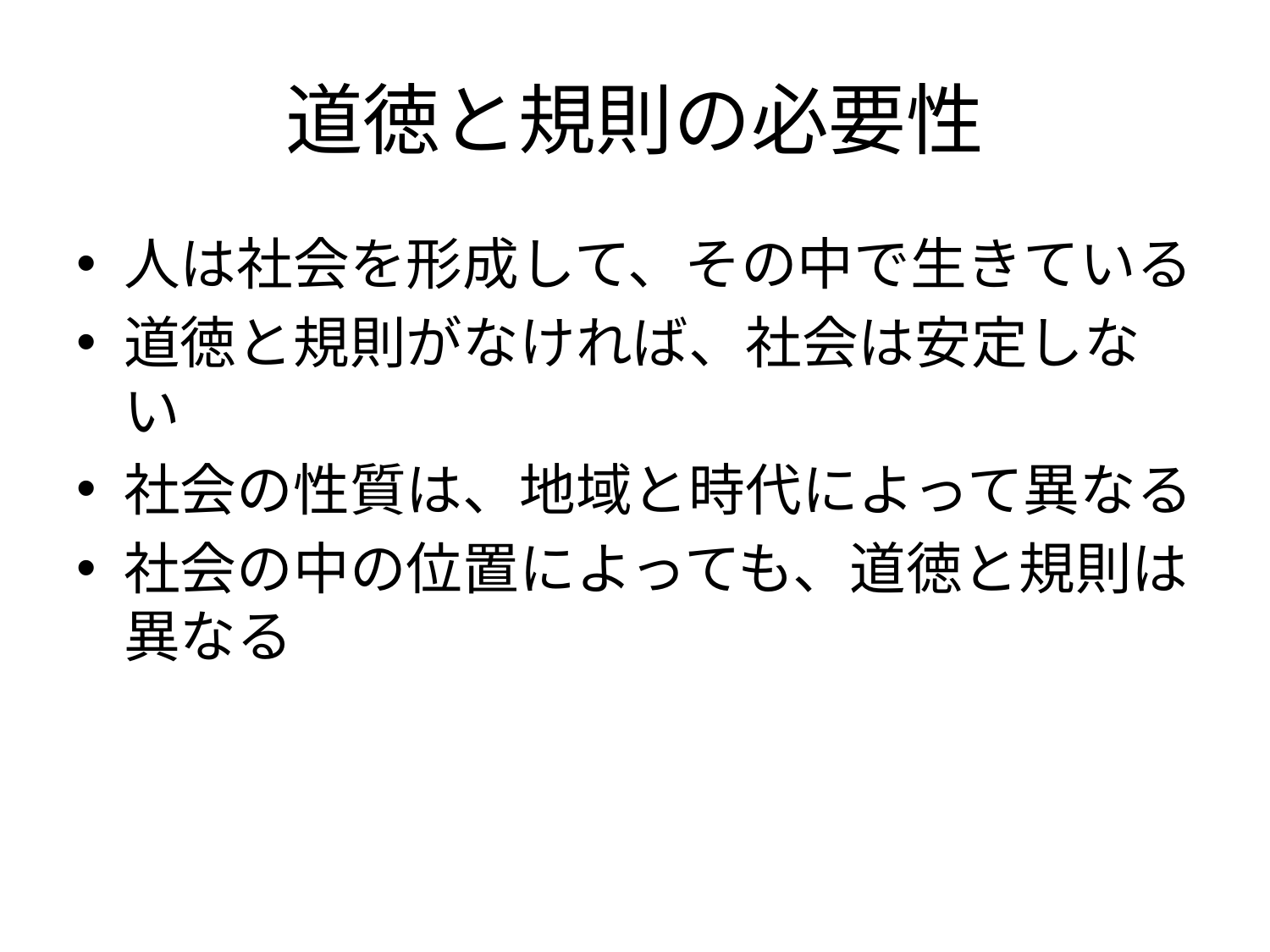

# 道徳と規則の必要性
人は社会を形成して、その中で生きている
道徳と規則がなければ、社会は安定しない
社会の性質は、地域と時代によって異なる
社会の中の位置によっても、道徳と規則は異なる